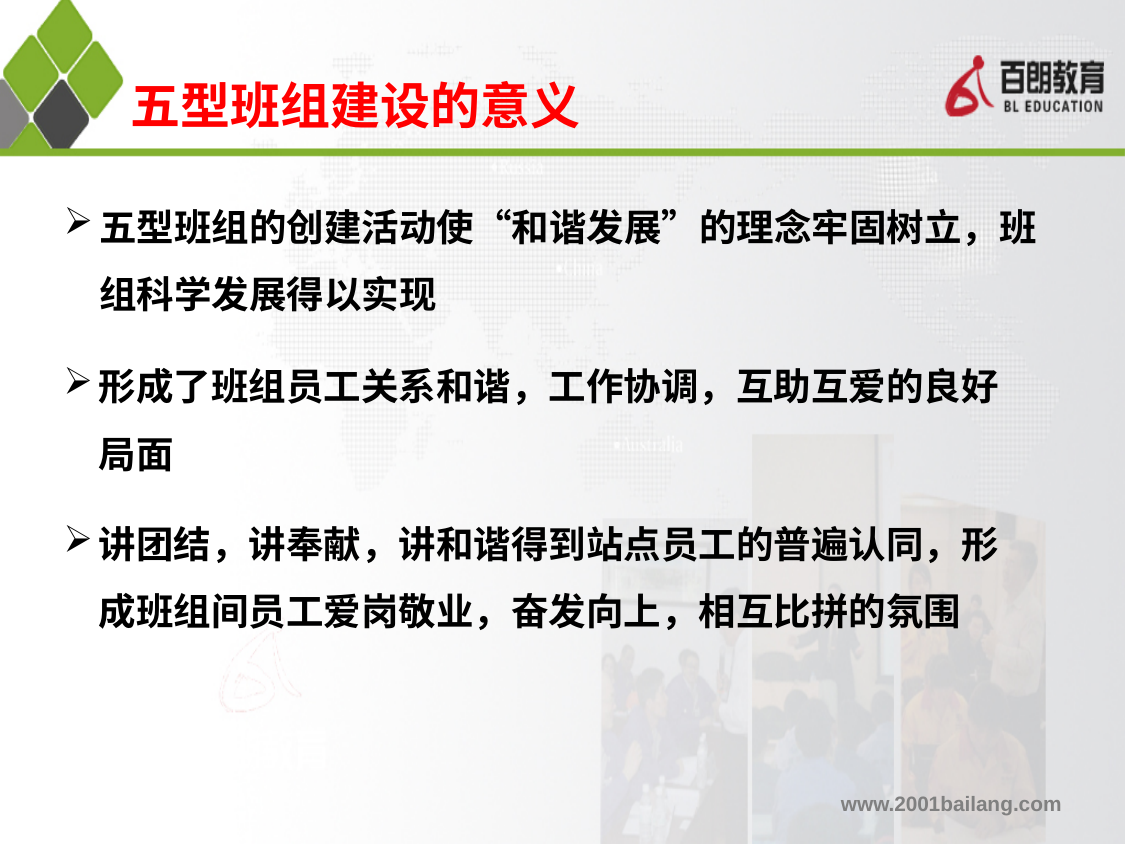

五型班组建设的意义
# 五型班组的创建活动使“和谐发展”的理念牢固树立，班组科学发展得以实现
形成了班组员工关系和谐，工作协调，互助互爱的良好局面
讲团结，讲奉献，讲和谐得到站点员工的普遍认同，形成班组间员工爱岗敬业，奋发向上，相互比拼的氛围